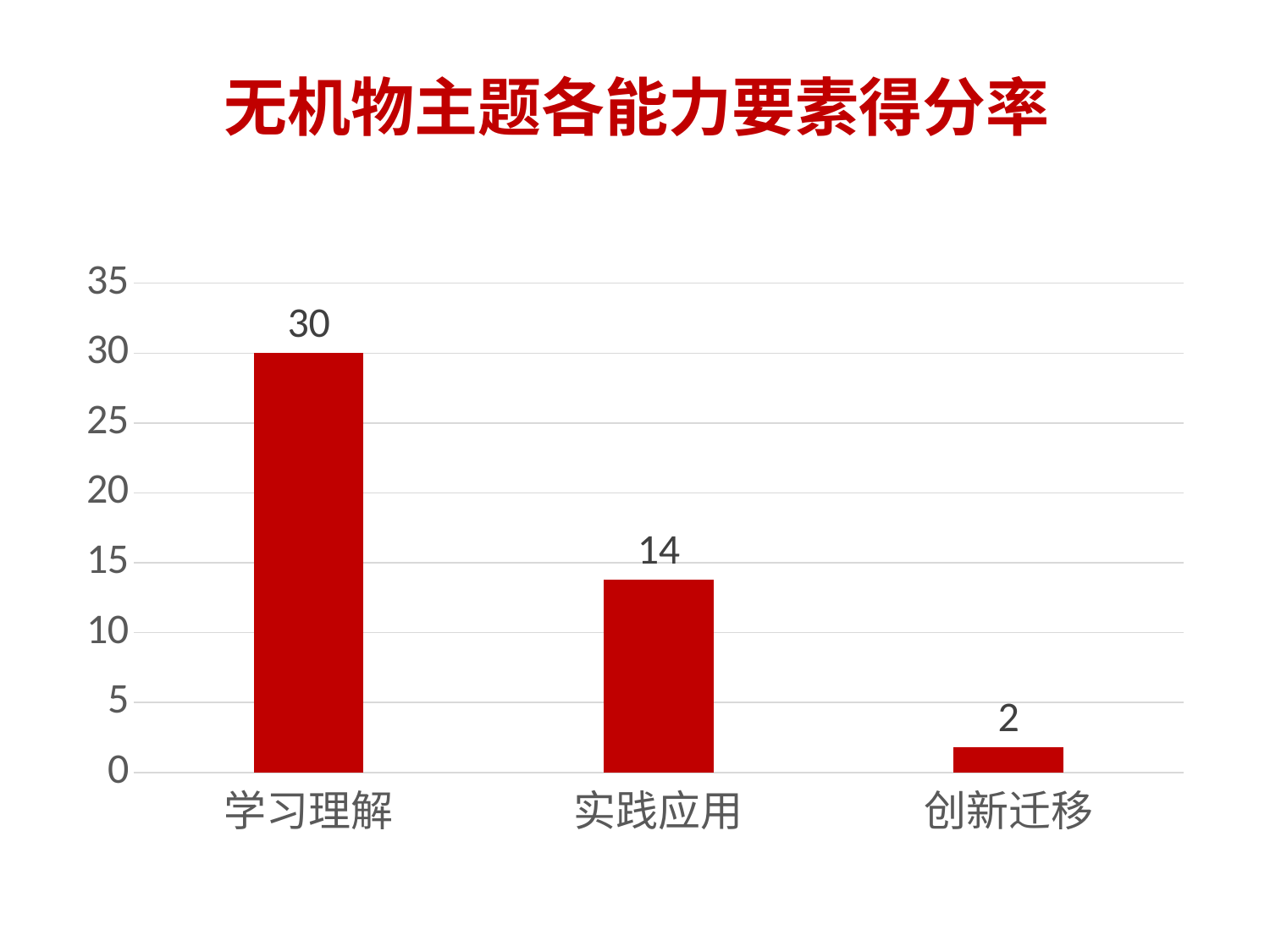

# 无机物主题各能力要素得分率

### Chart

| Category | 得分率 |
|---|---|
| 学习理解 | 30.0 |
| 实践应用 | 13.8 |
| 创新迁移 | 1.8 |